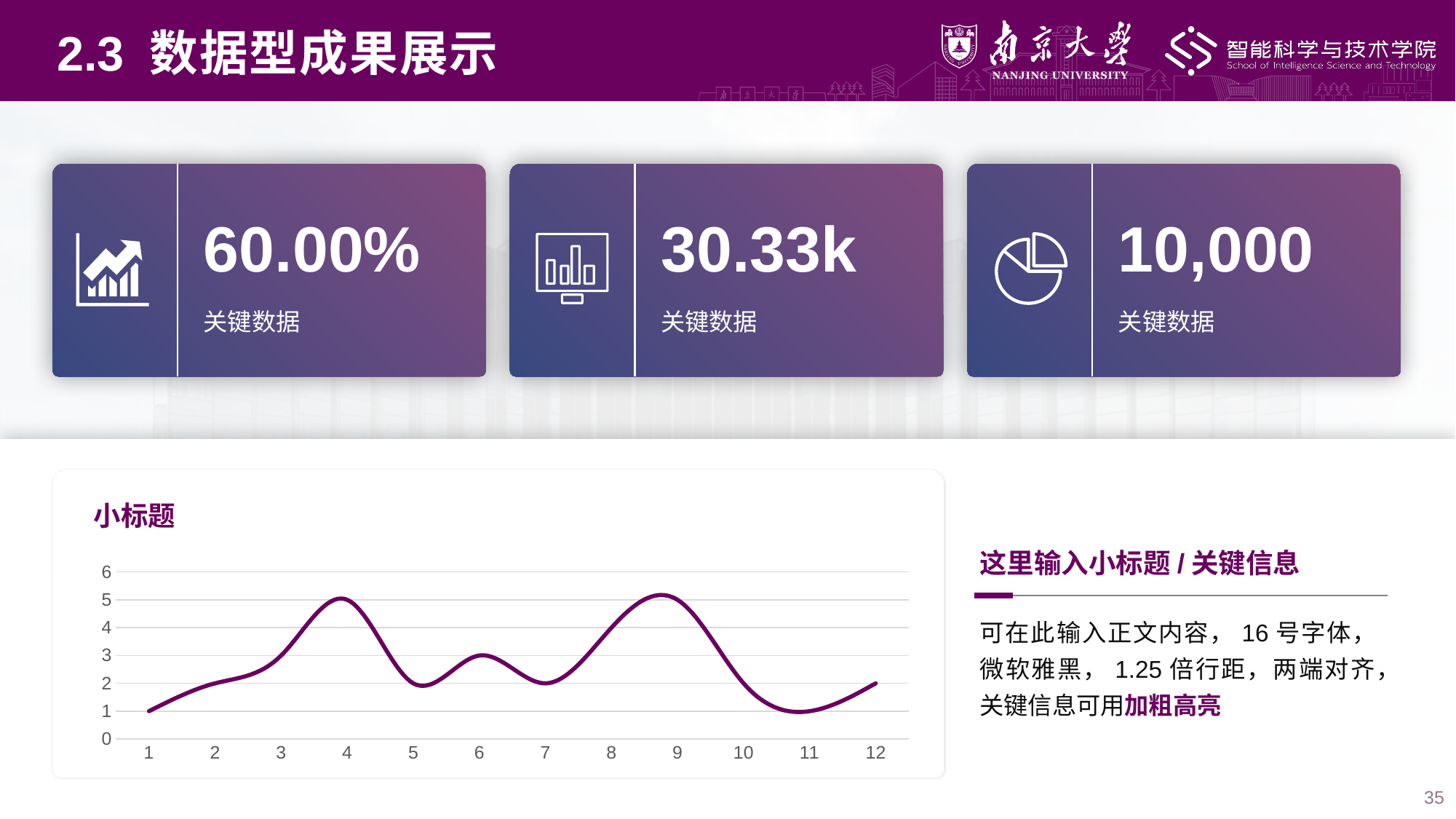

2.3 数据型成果展示

60.00%
30.33k
10,000

关键数据
关键数据
关键数据

小标题

### Chart

| Category | 系列 |
|---|---|
| 1 | 1.0 |
| 2 | 2.0 |
| 3 | 3.0 |
| 4 | 5.0 |
| 5 | 2.0 |
| 6 | 3.0 |
| 7 | 2.0 |
| 8 | 4.0 |
| 9 | 5.0 |
| 10 | 2.0 |
| 11 | 1.0 |
| 12 | 2.0 |
这里输入小标题/关键信息
可在此输入正文内容，16号字体，微软雅黑，1.25倍行距，两端对齐，关键信息可用加粗高亮
35